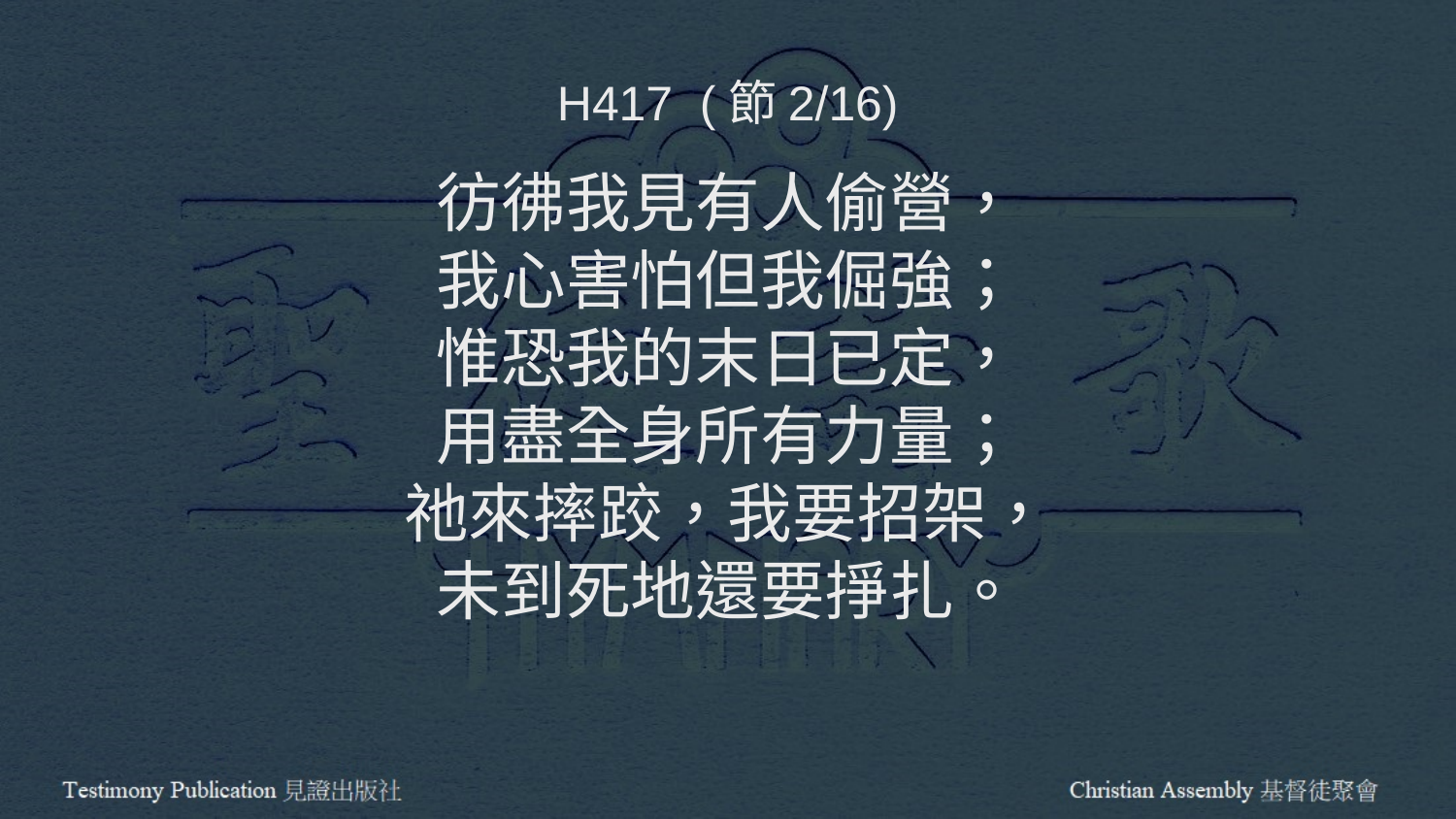

H417  (節2/16)

彷彿我見有人偷營，
我心害怕但我倔強；
惟恐我的末日已定，
用盡全身所有力量；
祂來摔跤，我要招架，
未到死地還要掙扎。